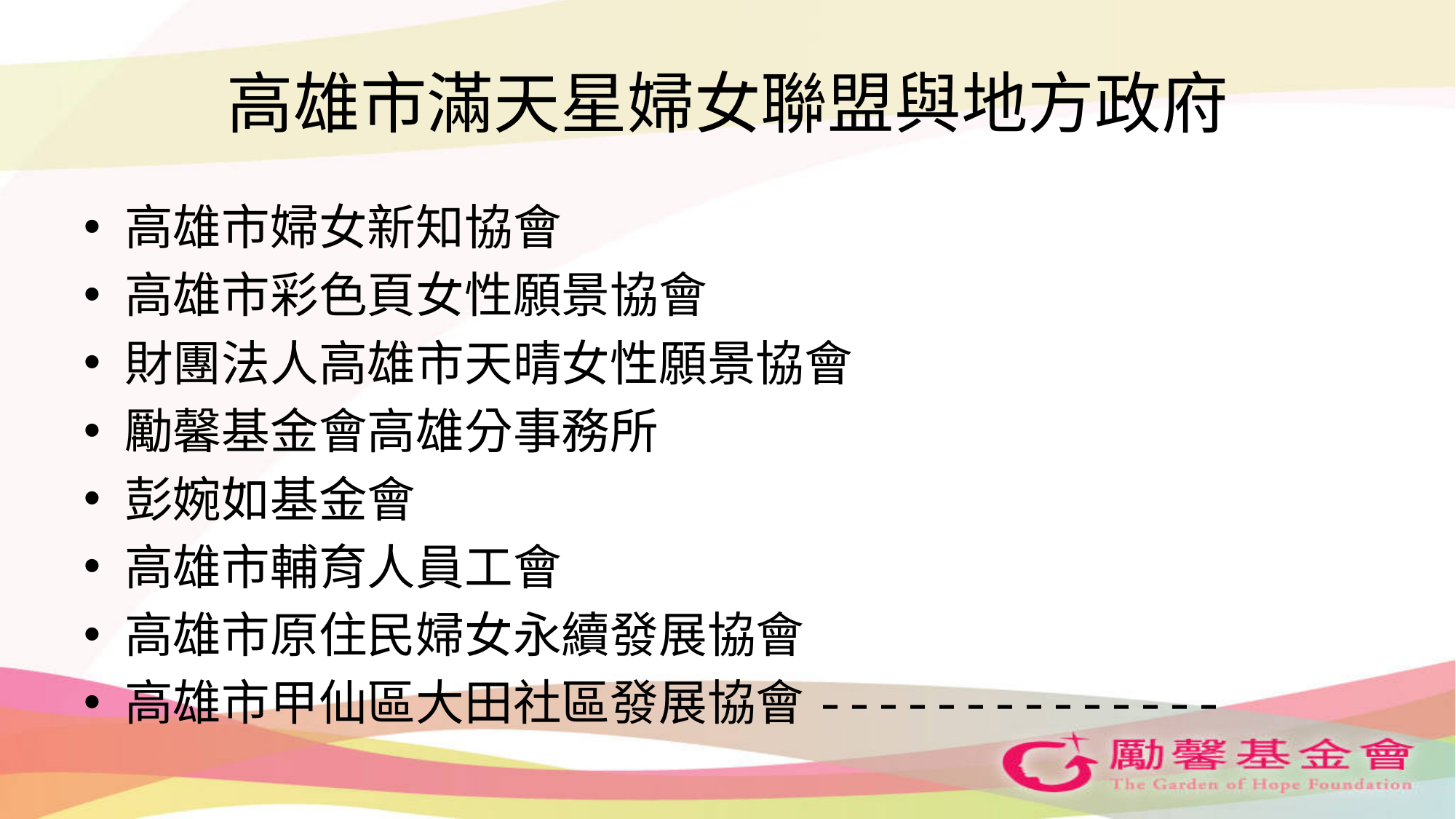

# 高雄市滿天星婦女聯盟與地方政府
高雄市婦女新知協會
高雄市彩色頁女性願景協會
財團法人高雄市天晴女性願景協會
勵馨基金會高雄分事務所
彭婉如基金會
高雄市輔育人員工會
高雄市原住民婦女永續發展協會
高雄市甲仙區大田社區發展協會--------------